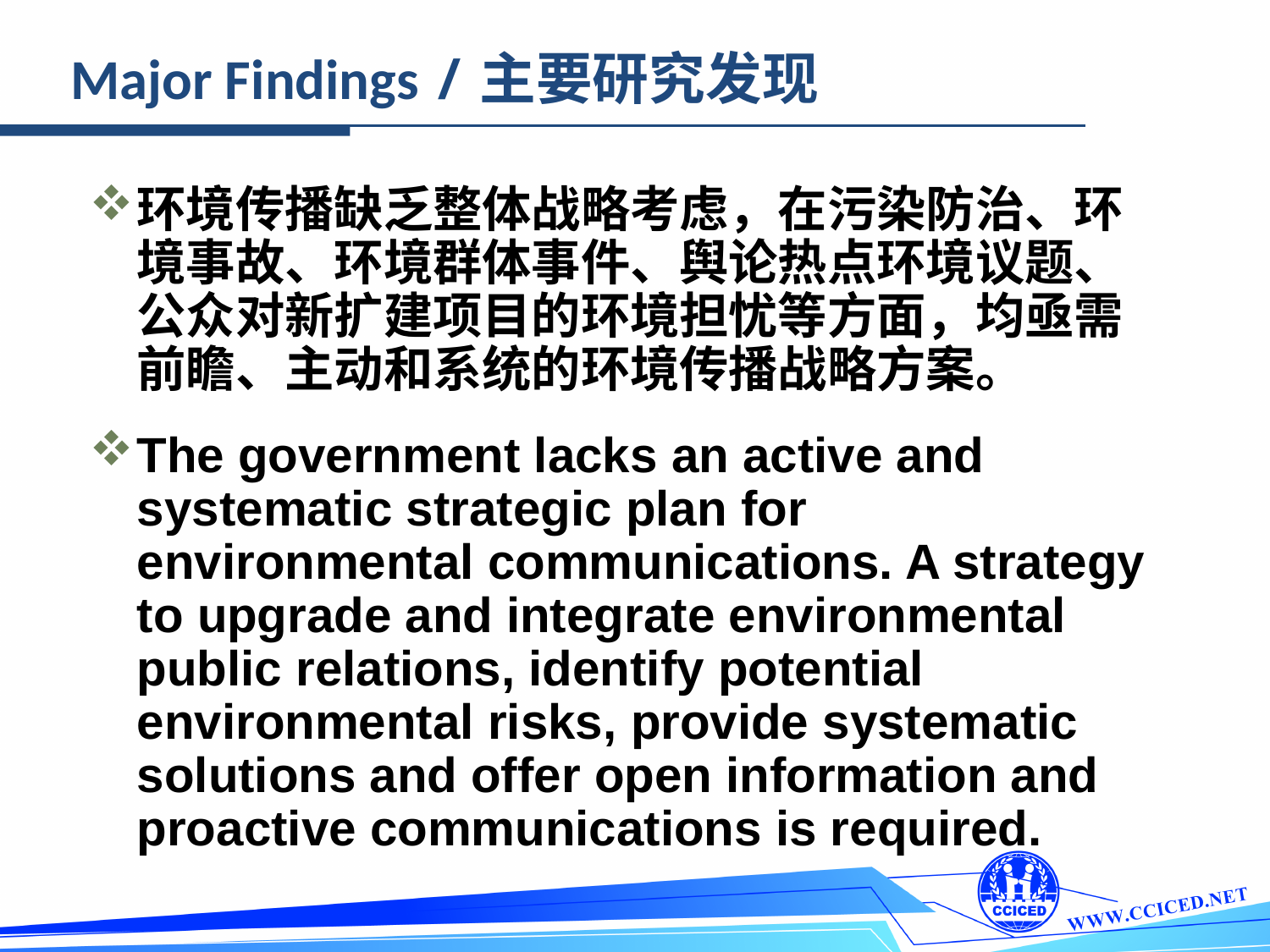

Major Findings /主要研究发现
环境传播缺乏整体战略考虑，在污染防治、环境事故、环境群体事件、舆论热点环境议题、公众对新扩建项目的环境担忧等方面，均亟需前瞻、主动和系统的环境传播战略方案。

The government lacks an active and systematic strategic plan for environmental communications. A strategy to upgrade and integrate environmental public relations, identify potential environmental risks, provide systematic solutions and offer open information and proactive communications is required.